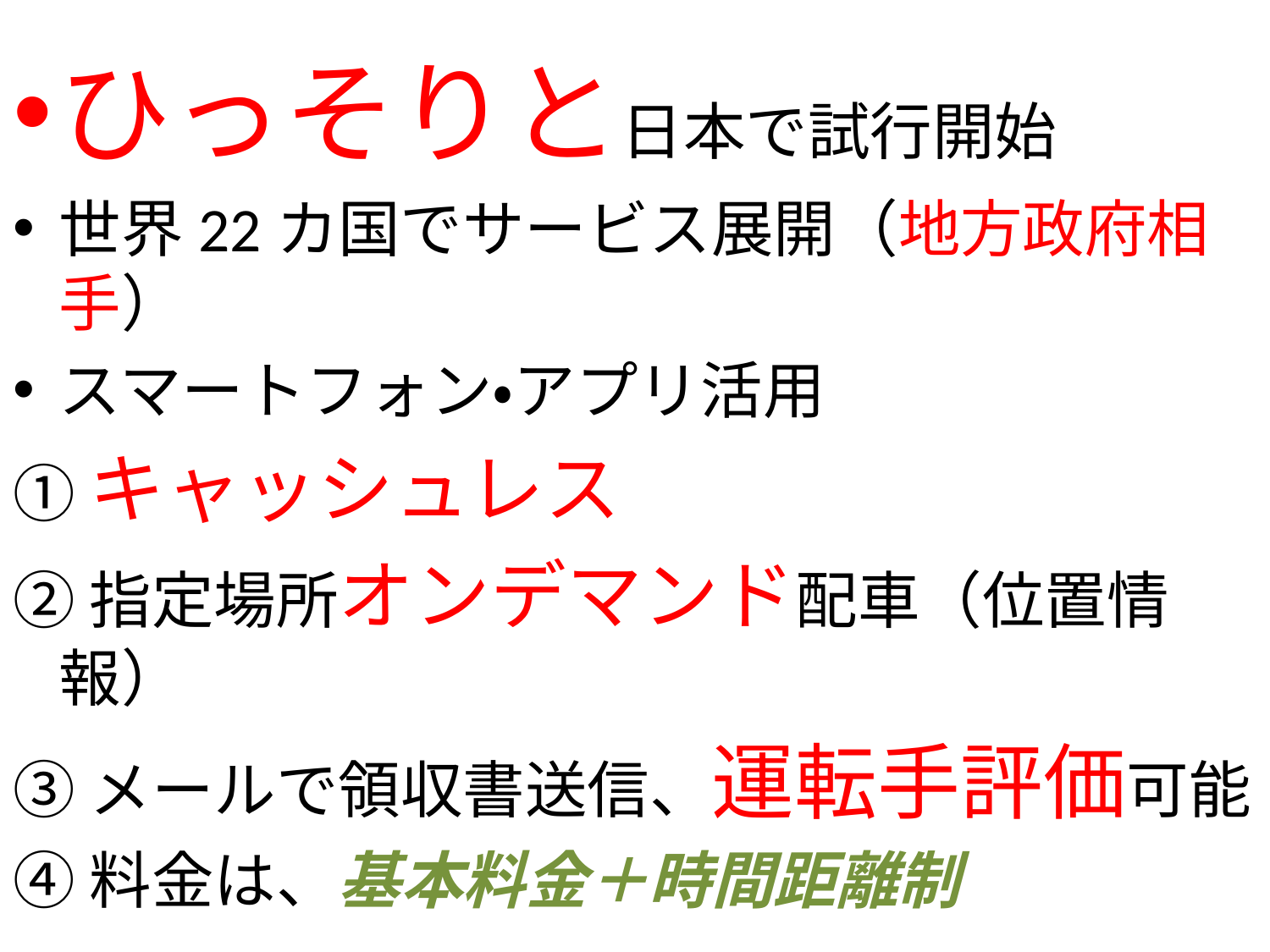

ひっそりと日本で試行開始
世界22カ国でサービス展開（地方政府相手）
スマートフォン・アプリ活用
①キャッシュレス
②指定場所オンデマンド配車（位置情報）
③メールで領収書送信、運転手評価可能
④料金は、基本料金＋時間距離制